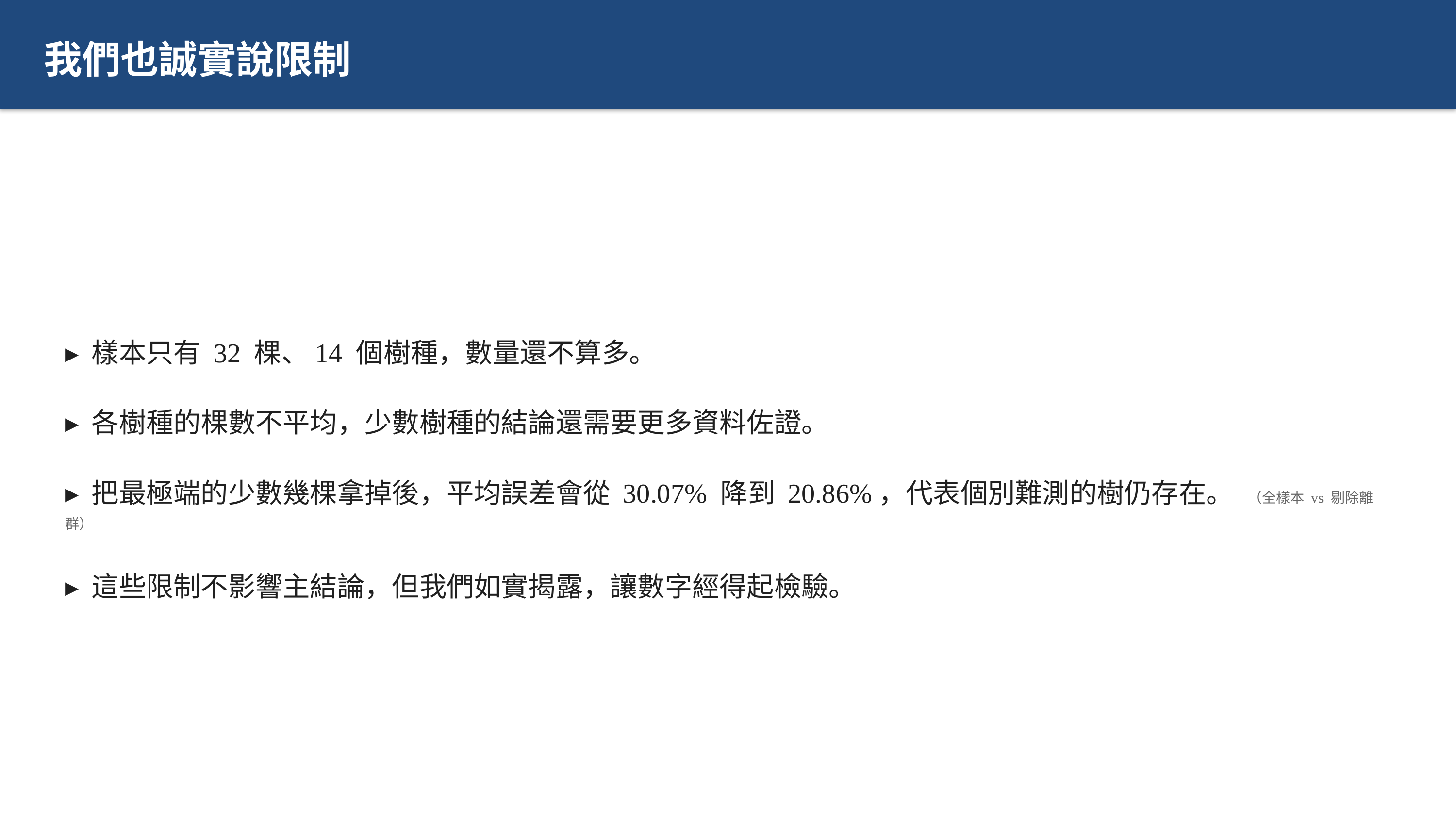

我們也誠實說限制
▸ 樣本只有 32 棵、14 個樹種，數量還不算多。
▸ 各樹種的棵數不平均，少數樹種的結論還需要更多資料佐證。
▸ 把最極端的少數幾棵拿掉後，平均誤差會從 30.07% 降到 20.86%，代表個別難測的樹仍存在。　（全樣本 vs 剔除離群）
▸ 這些限制不影響主結論，但我們如實揭露，讓數字經得起檢驗。